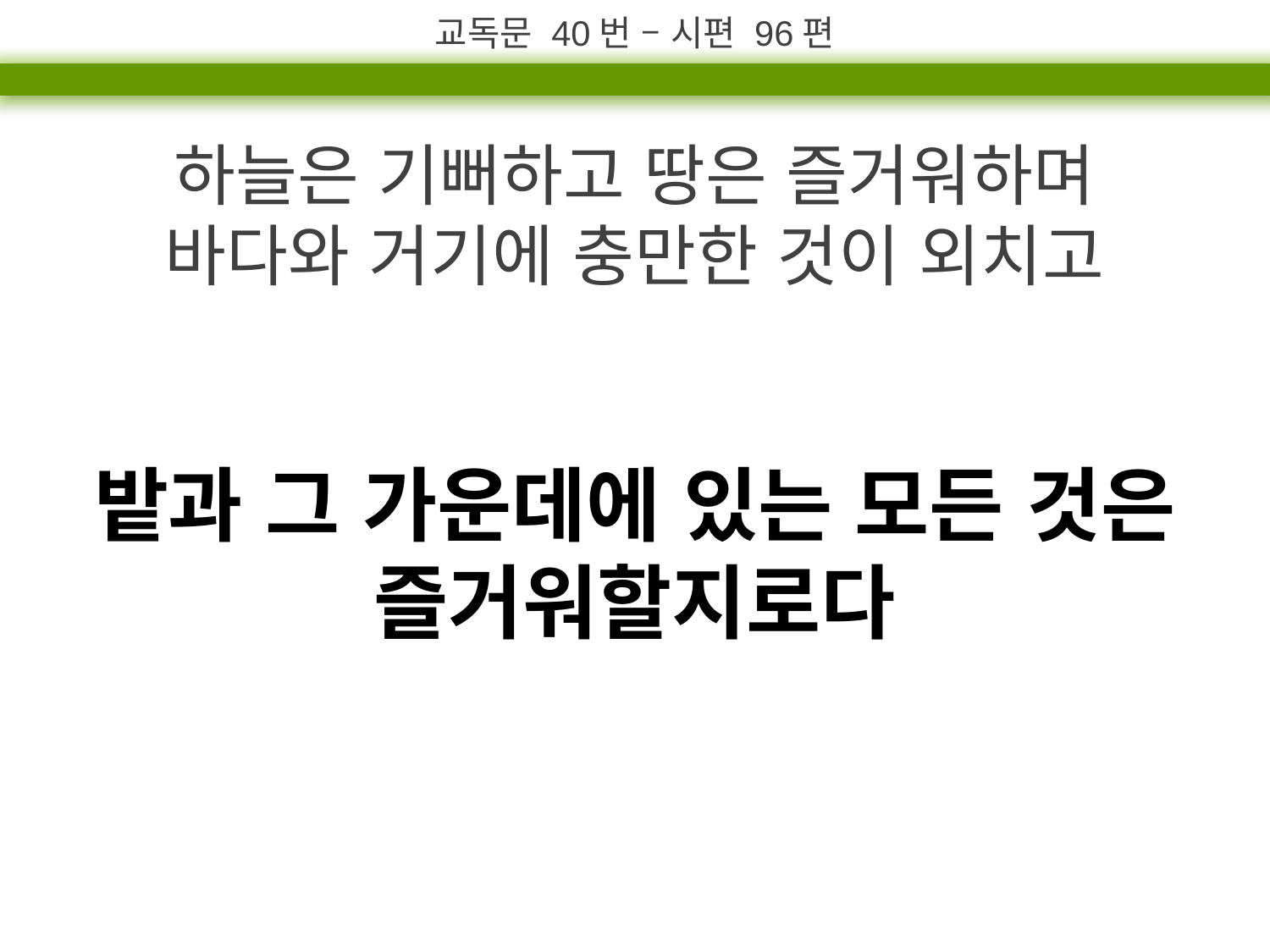

교독문 40번 – 시편 96편

하늘은 기뻐하고 땅은 즐거워하며
바다와 거기에 충만한 것이 외치고
밭과 그 가운데에 있는 모든 것은
즐거워할지로다